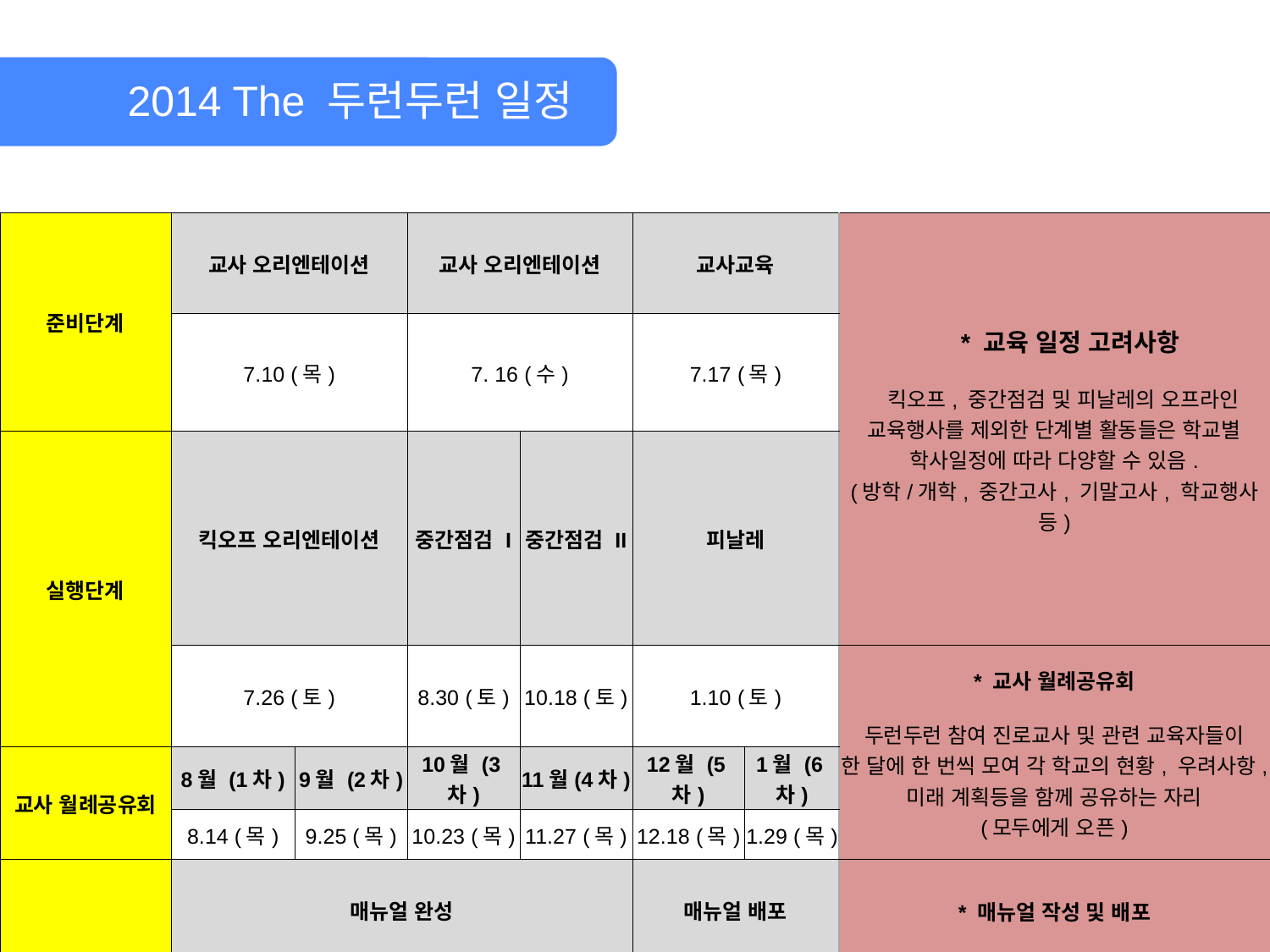

2014 The 두런두런 일정
| 준비단계 | 교사 오리엔테이션 |  | 교사 오리엔테이션 |  | 교사교육 |  | \* 교육 일정 고려사항 킥오프, 중간점검 및 피날레의 오프라인 교육행사를 제외한 단계별 활동들은 학교별 학사일정에 따라 다양할 수 있음. (방학/개학, 중간고사, 기말고사, 학교행사등) |
| --- | --- | --- | --- | --- | --- | --- | --- |
|  | 7.10 (목) |  | 7. 16 (수) |  | 7.17 (목) |  |  |
| 실행단계 | 킥오프 오리엔테이션 |  | 중간점검 I | 중간점검 II | 피날레 |  |  |
|  | 7.26 (토) |  | 8.30 (토) | 10.18 (토) | 1.10 (토) |  | \* 교사 월례공유회 두런두런 참여 진로교사 및 관련 교육자들이 한 달에 한 번씩 모여 각 학교의 현황, 우려사항, 미래 계획등을 함께 공유하는 자리 (모두에게 오픈) |
| 교사 월례공유회 | 8월 (1차) | 9월 (2차) | 10월 (3차) | 11월(4차) | 12월 (5차) | 1월 (6차) |  |
|  | 8.14 (목) | 9.25 (목) | 10.23 (목) | 11.27 (목) | 12.18 (목) | 1.29 (목) |  |
| 정리단계 | 매뉴얼 완성 |  |  |  | 매뉴얼 배포 |  | \* 매뉴얼 작성 및 배포 학교별 기업가정신 동아리 개설이 가능하도록 개설가능성이 있는 학교들 위주의 약 500개의 중고등학교에 매뉴얼 배포 |
|  | 2015. 3. 1(일) |  |  |  | 2015. 3월 ~ |  |  |